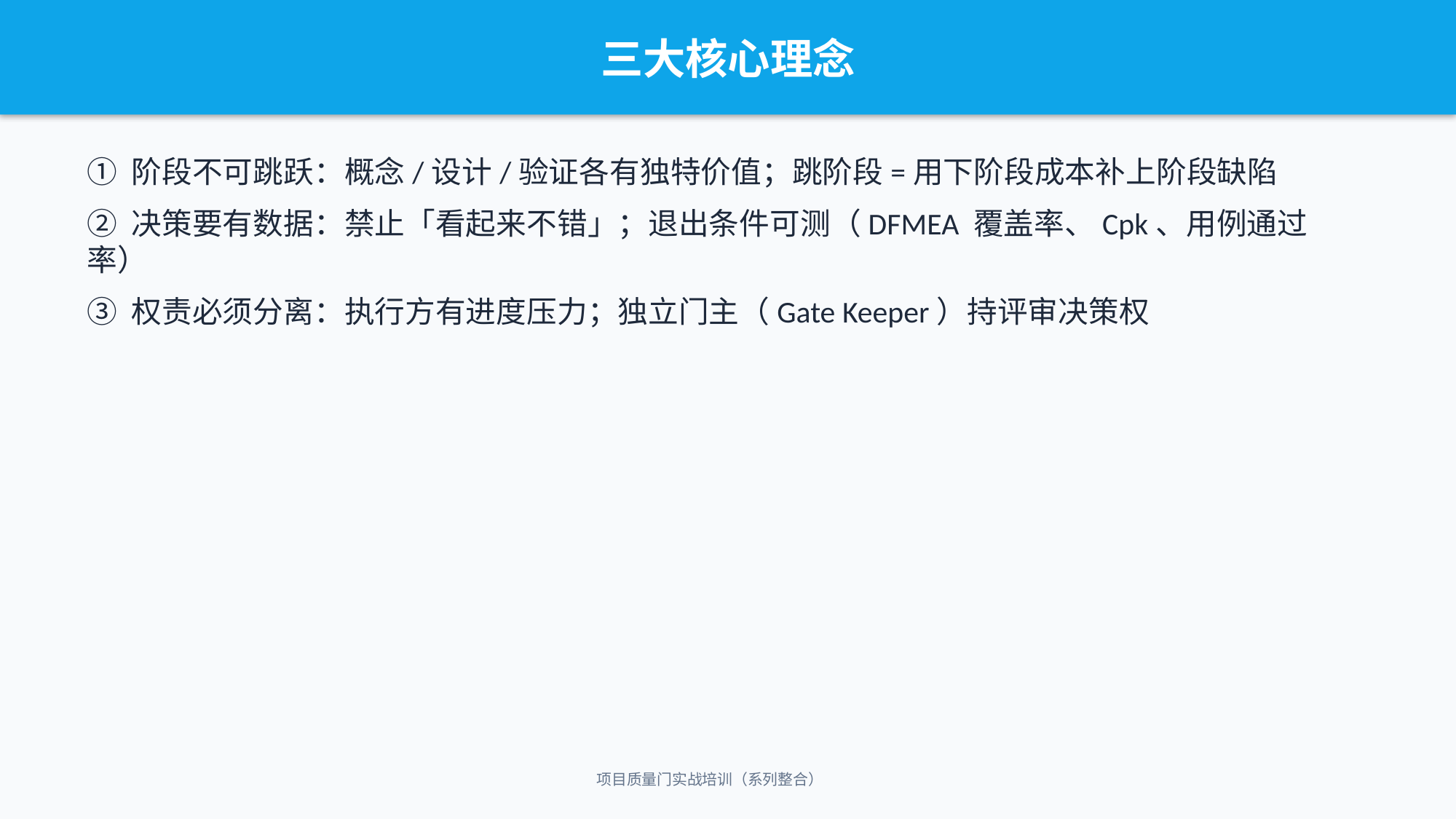

三大核心理念
① 阶段不可跳跃：概念/设计/验证各有独特价值；跳阶段=用下阶段成本补上阶段缺陷
② 决策要有数据：禁止「看起来不错」；退出条件可测（DFMEA 覆盖率、Cpk、用例通过率）
③ 权责必须分离：执行方有进度压力；独立门主（Gate Keeper）持评审决策权
项目质量门实战培训（系列整合）